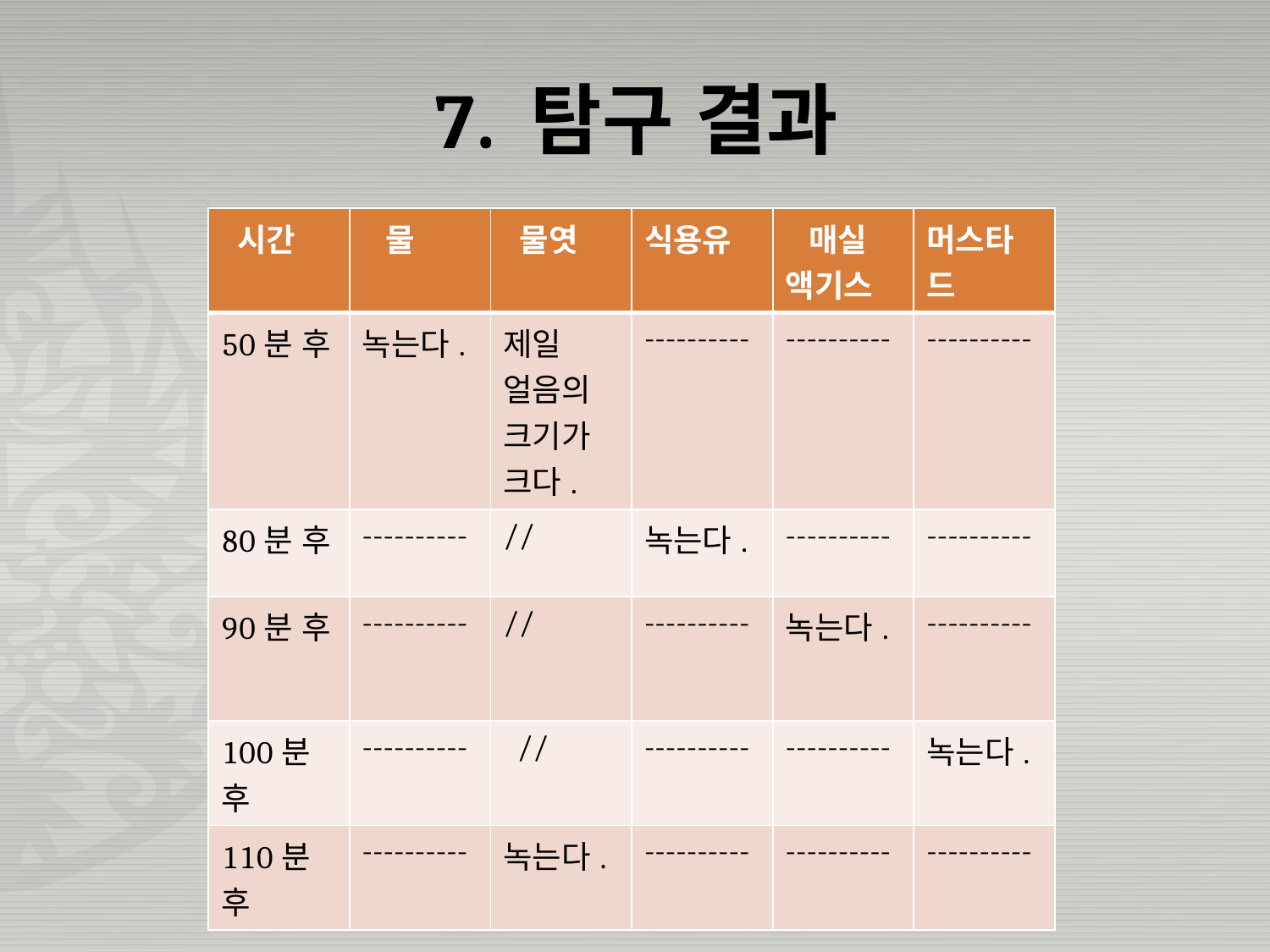

# 7. 탐구 결과
| 시간 | 물 | 물엿 | 식용유 | 매실 액기스 | 머스타드 |
| --- | --- | --- | --- | --- | --- |
| 50분 후 | 녹는다. | 제일 얼음의 크기가 크다. | ---------- | ---------- | ---------- |
| 80분 후 | ---------- | // | 녹는다. | ---------- | ---------- |
| 90분 후 | ---------- | // | ---------- | 녹는다. | ---------- |
| 100분 후 | ---------- | // | ---------- | ---------- | 녹는다. |
| 110분 후 | ---------- | 녹는다. | ---------- | ---------- | ---------- |